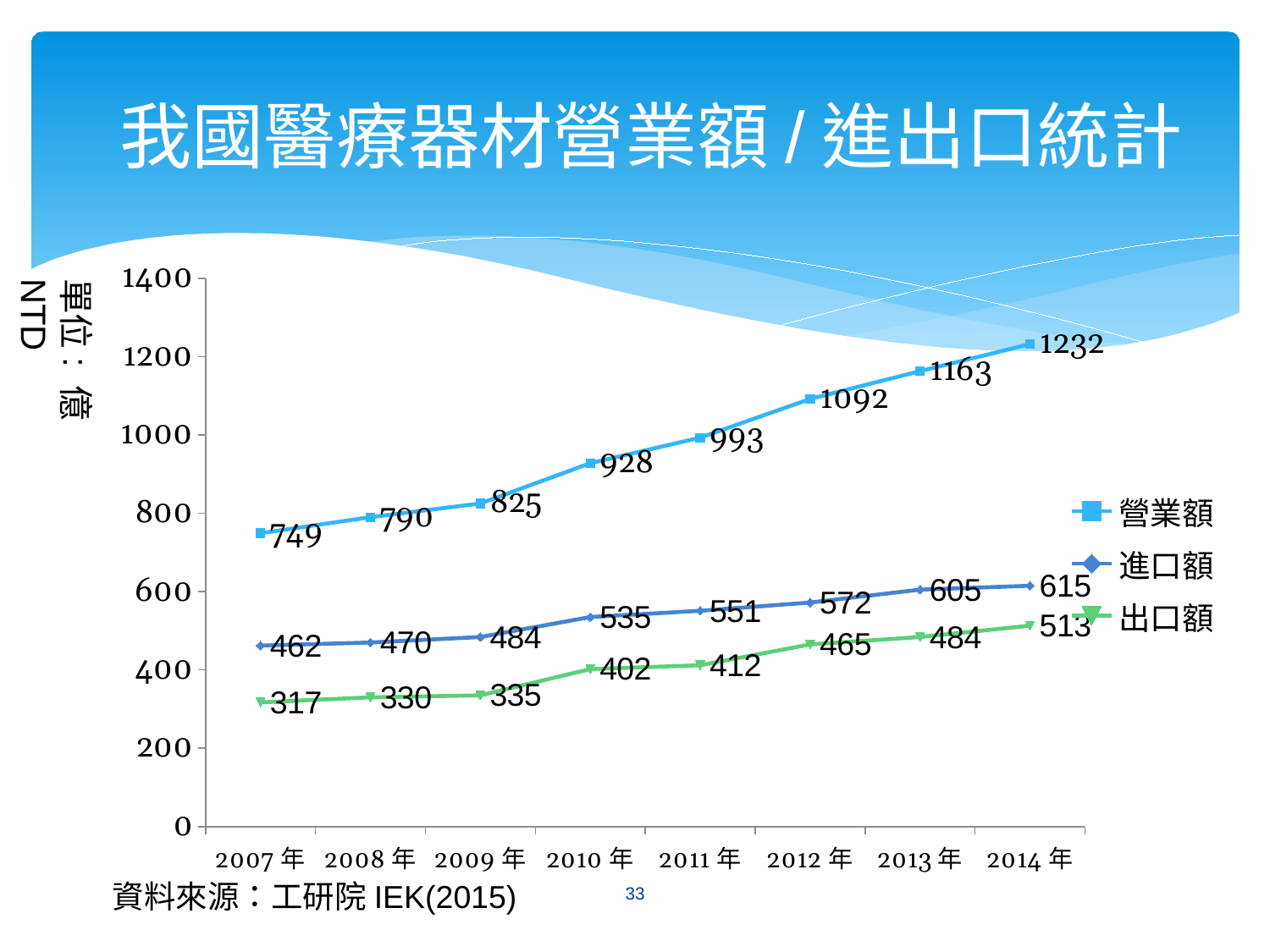

# 我國醫療器材營業額/進出口統計

### Chart

| Category |  |  |  |
|---|---|---|---|
| 2007年 | 749.0 | 462.0 | 317.0 |
| 2008年 | 790.0 | 470.0 | 330.0 |
| 2009年 | 825.0 | 484.0 | 335.0 |
| 2010年 | 928.0 | 535.0 | 402.0 |
| 2011年 | 993.0 | 551.0 | 412.0 |
| 2012年 | 1092.0 | 572.0 | 465.0 |
| 2013年 | 1163.0 | 605.0 | 484.0 |
| 2014年 | 1232.0 | 615.0 | 513.0 |
單位: 億NTD
33
資料來源：工研院IEK(2015)